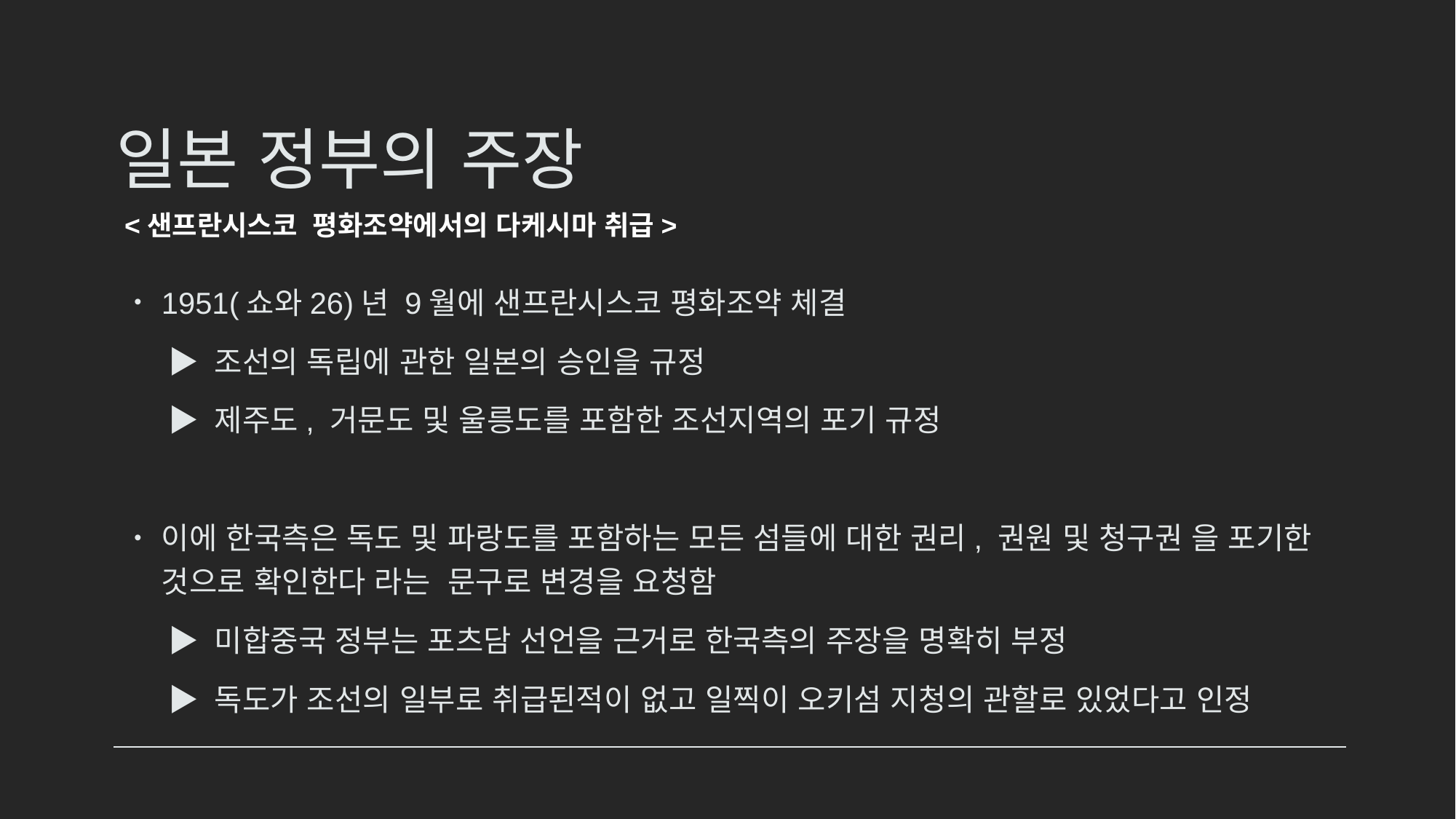

# 일본 정부의 주장
<샌프란시스코  평화조약에서의 다케시마 취급>
1951(쇼와26)년 9월에 샌프란시스코 평화조약 체결
    ▶ 조선의 독립에 관한 일본의 승인을 규정
    ▶ 제주도, 거문도 및 울릉도를 포함한 조선지역의 포기 규정

이에 한국측은 독도 및 파랑도를 포함하는 모든 섬들에 대한 권리, 권원 및 청구권 을 포기한 것으로 확인한다 라는  문구로 변경을 요청함
    ▶ 미합중국 정부는 포츠담 선언을 근거로 한국측의 주장을 명확히 부정
    ▶ 독도가 조선의 일부로 취급된적이 없고 일찍이 오키섬 지청의 관할로 있었다고 인정